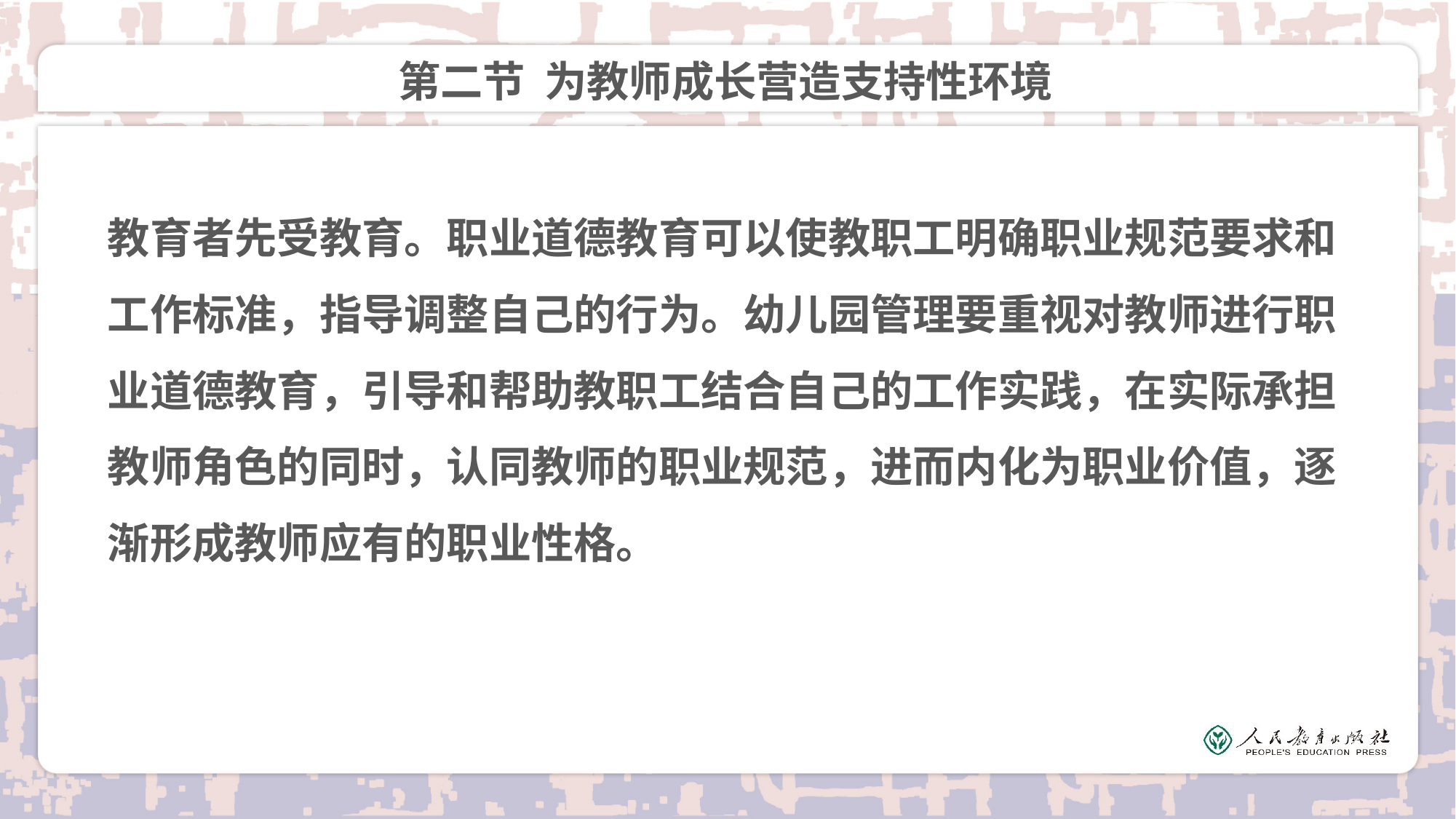

# 第二节  为教师成长营造支持性环境
教育者先受教育。职业道德教育可以使教职工明确职业规范要求和工作标准，指导调整自己的行为。幼儿园管理要重视对教师进行职业道德教育，引导和帮助教职工结合自己的工作实践，在实际承担教师角色的同时，认同教师的职业规范，进而内化为职业价值，逐渐形成教师应有的职业性格。